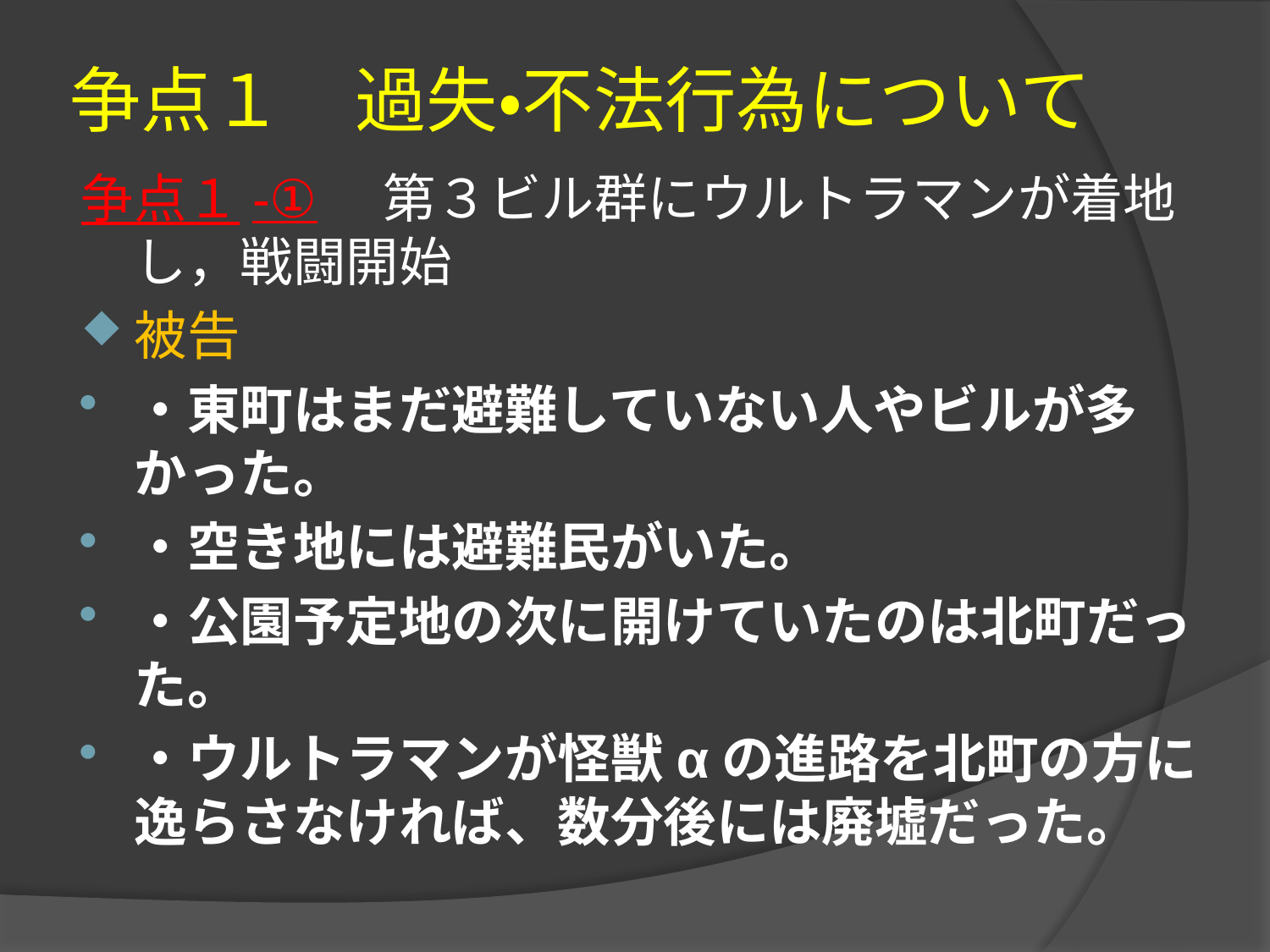

# 争点１　過失・不法行為について
争点１-①　第３ビル群にウルトラマンが着地し，戦闘開始
被告
・東町はまだ避難していない人やビルが多かった。
・空き地には避難民がいた。
・公園予定地の次に開けていたのは北町だった。
・ウルトラマンが怪獣αの進路を北町の方に逸らさなければ、数分後には廃墟だった。